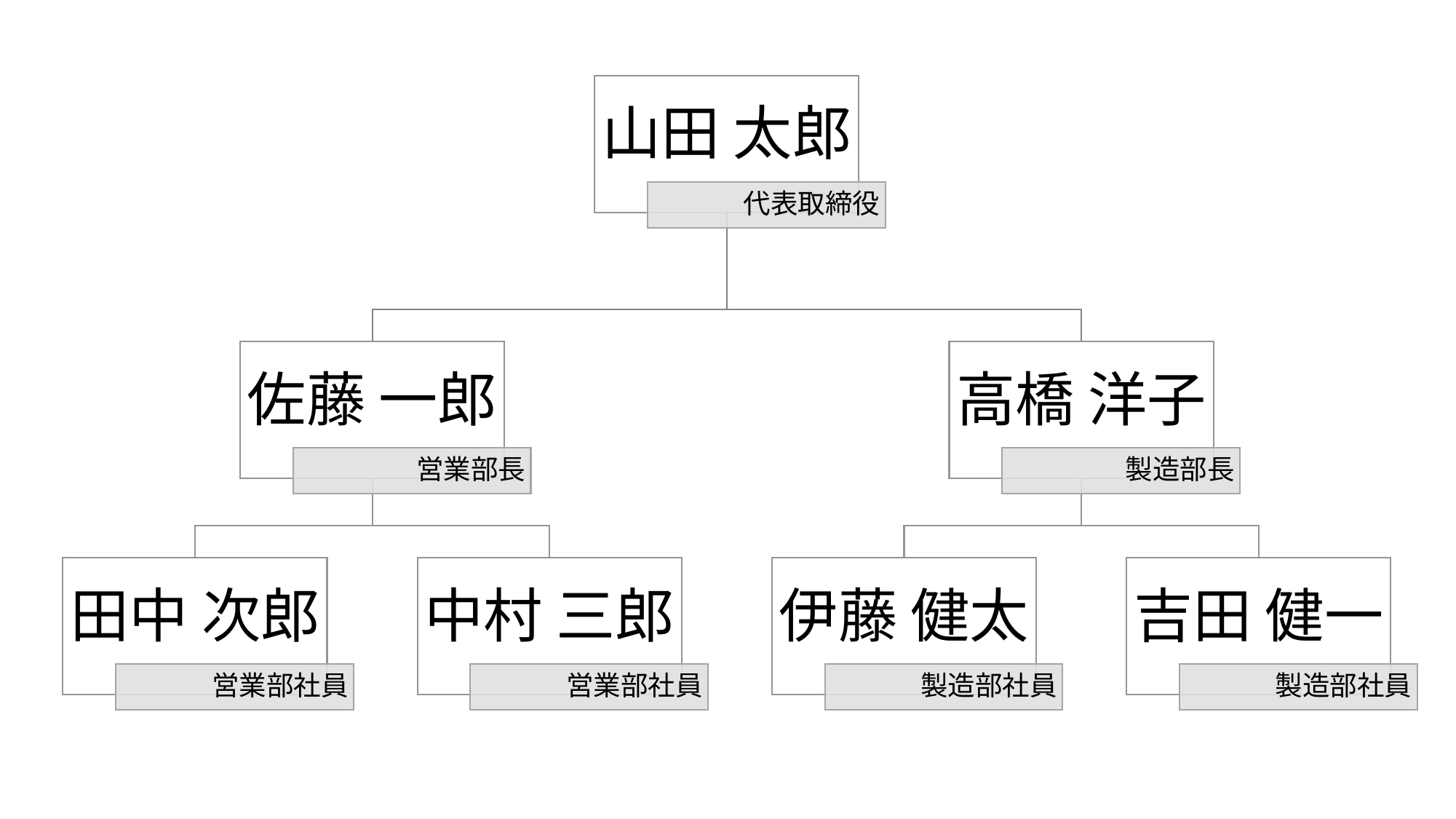

山田 太郎
代表取締役
佐藤 一郎
営業部長
田中 次郎
営業部社員
中村 三郎
営業部社員
高橋 洋子
製造部長
伊藤 健太
製造部社員
吉田 健一
製造部社員